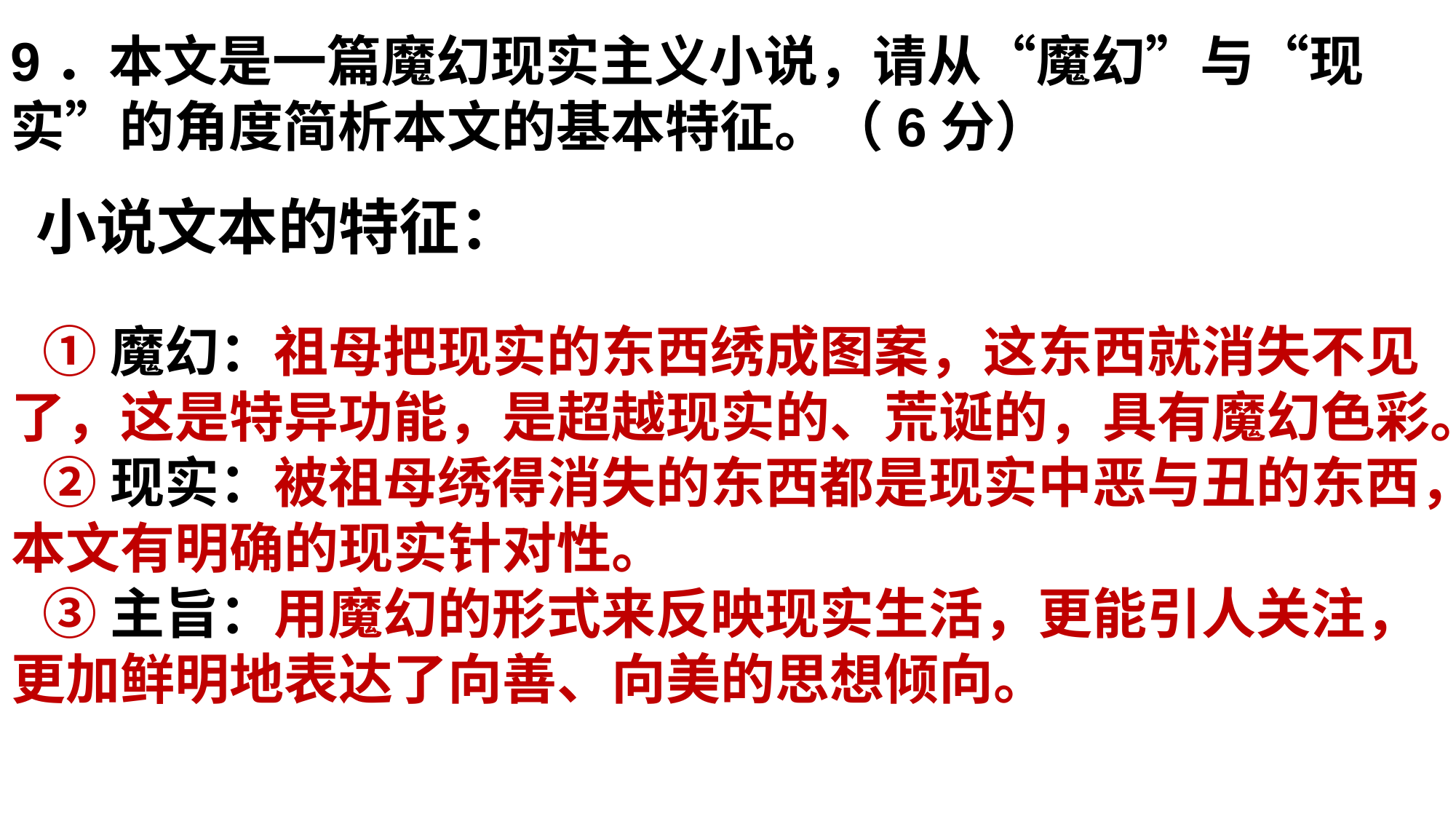

9．本文是一篇魔幻现实主义小说，请从“魔幻”与“现实”的角度简析本文的基本特征。（6分）
小说文本的特征：
①魔幻：祖母把现实的东西绣成图案，这东西就消失不见了，这是特异功能，是超越现实的、荒诞的，具有魔幻色彩。
②现实：被祖母绣得消失的东西都是现实中恶与丑的东西，本文有明确的现实针对性。
③主旨：用魔幻的形式来反映现实生活，更能引人关注，更加鲜明地表达了向善、向美的思想倾向。